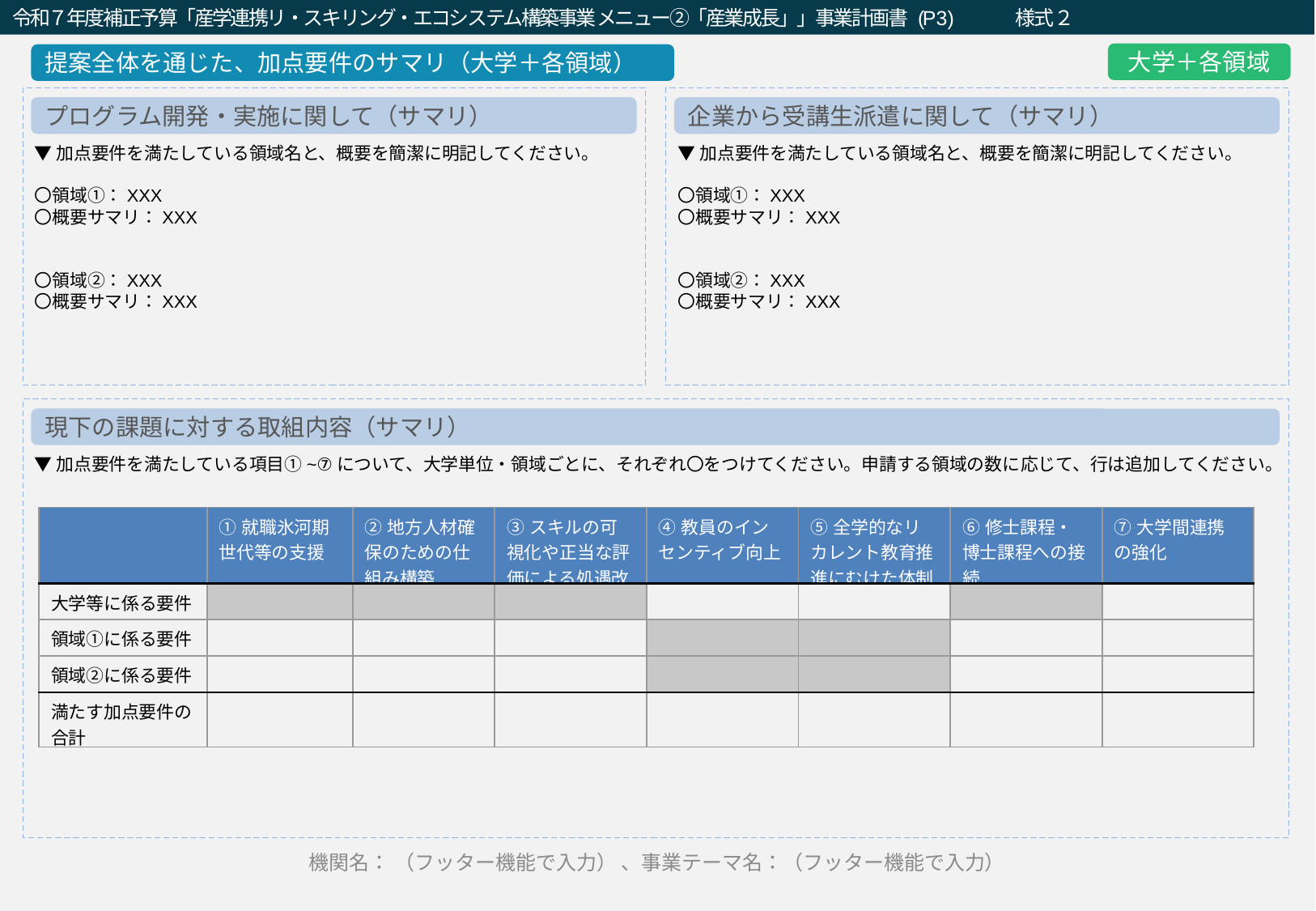

令和７年度補正予算「産学連携リ・スキリング・エコシステム構築事業メニュー②「産業成長」」事業計画書 (P3)　　　様式２
令和２年度「就職・転職支援のための大学リカレント教育推進事業（就職・転職支援のためのリカレント教育プログラムの開発・実施）」企画提案書（a：求職支援）(P3)
大学＋各領域
提案全体を通じた、加点要件のサマリ（大学＋各領域）

▼加点要件を満たしている領域名と、概要を簡潔に明記してください。

〇領域①：XXX
〇概要サマリ：XXX

〇領域②：XXX
〇概要サマリ：XXX

▼加点要件を満たしている領域名と、概要を簡潔に明記してください。

〇領域①：XXX
〇概要サマリ：XXX

〇領域②：XXX
〇概要サマリ：XXX

プログラム開発・実施に関して（サマリ）
企業から受講生派遣に関して（サマリ）

▼加点要件を満たしている項目①~⑦について、大学単位・領域ごとに、それぞれ〇をつけてください。申請する領域の数に応じて、行は追加してください。

現下の課題に対する取組内容（サマリ）
|  | ①就職氷河期世代等の支援 | ②地方人材確保のための仕組み構築 | ③スキルの可視化や正当な評価による処遇改善 | ④教員のインセンティブ向上 | ⑤全学的なリカレント教育推進にむけた体制 | ⑥修士課程・博士課程への接続 | ⑦大学間連携の強化 |
| --- | --- | --- | --- | --- | --- | --- | --- |
| 大学等に係る要件 |  |  |  |  |  |  |  |
| 領域①に係る要件 |  |  |  |  |  |  |  |
| 領域②に係る要件 |  |  |  |  |  |  |  |
| 満たす加点要件の合計 |  |  |  |  |  |  |  |
←フッターを以後のページ全てに必ず記入
機関名： （フッター機能で入力） 、事業テーマ名：（フッター機能で入力）